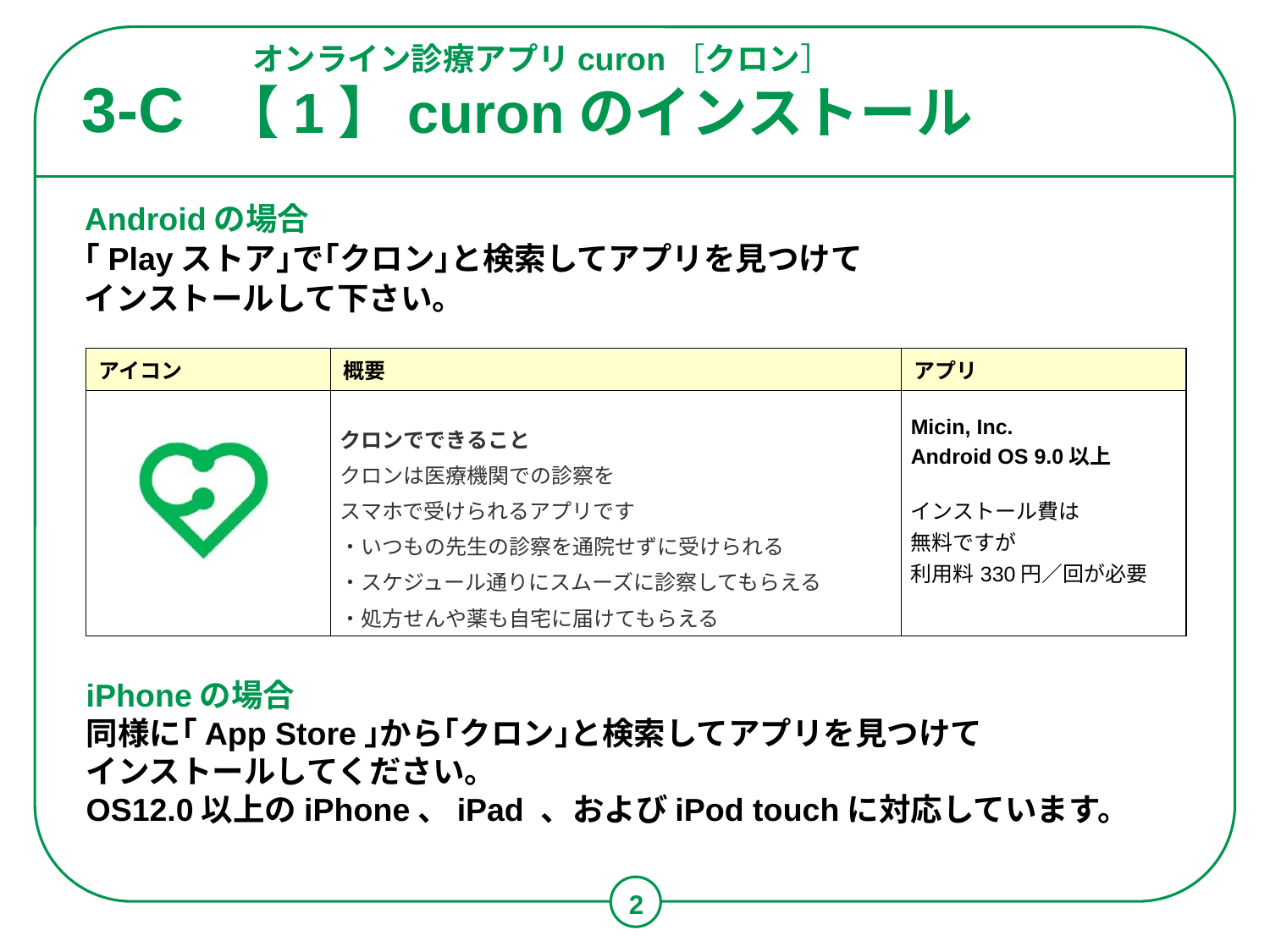

オンライン診療アプリcuron［クロン］
【1】curonのインストール
3-C
Androidの場合
｢Playストア｣で｢クロン｣と検索してアプリを見つけて
インストールして下さい。
| アイコン | 概要 | アプリ |
| --- | --- | --- |
|  | クロンでできること クロンは医療機関での診察を スマホで受けられるアプリです ・いつもの先生の診察を通院せずに受けられる ・スケジュール通りにスムーズに診察してもらえる ・処方せんや薬も自宅に届けてもらえる | Micin, Inc. Android OS 9.0以上 インストール費は 無料ですが 利用料330円／回が必要 |

iPhoneの場合
同様に｢App Store｣から｢クロン｣と検索してアプリを見つけて
インストールしてください。
OS12.0以上のiPhone、iPad 、およびiPod touchに対応しています。